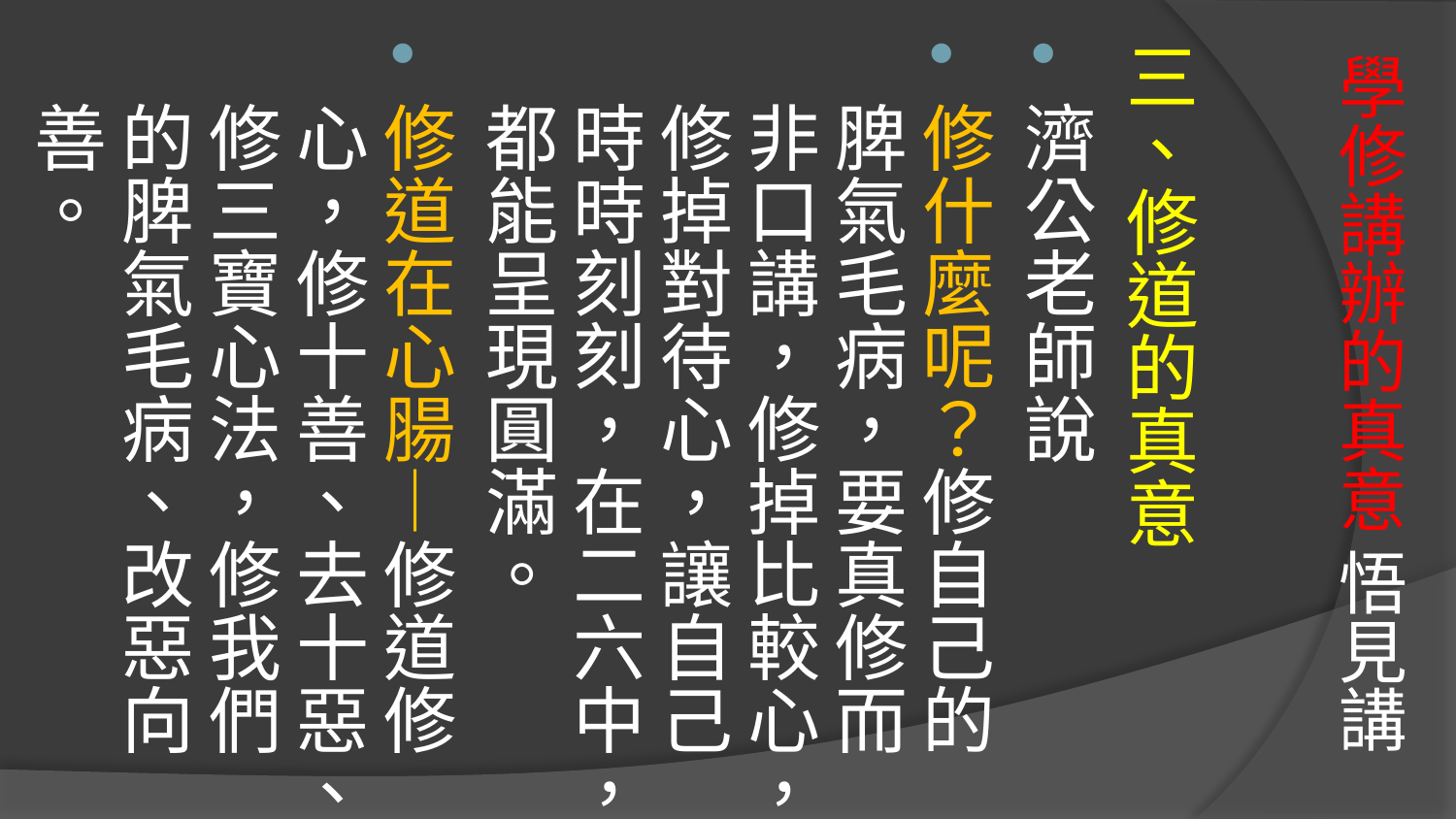

三、修道的真意
濟公老師說
修什麼呢？修自己的脾氣毛病，要真修而非口講，修掉比較心，修掉對待心，讓自己時時刻刻，在二六中，都能呈現圓滿。
修道在心腸—修道修心，修十善、去十惡、修三寶心法，修我們的脾氣毛病、改惡向善。
# 學修講辦的真意 悟見講